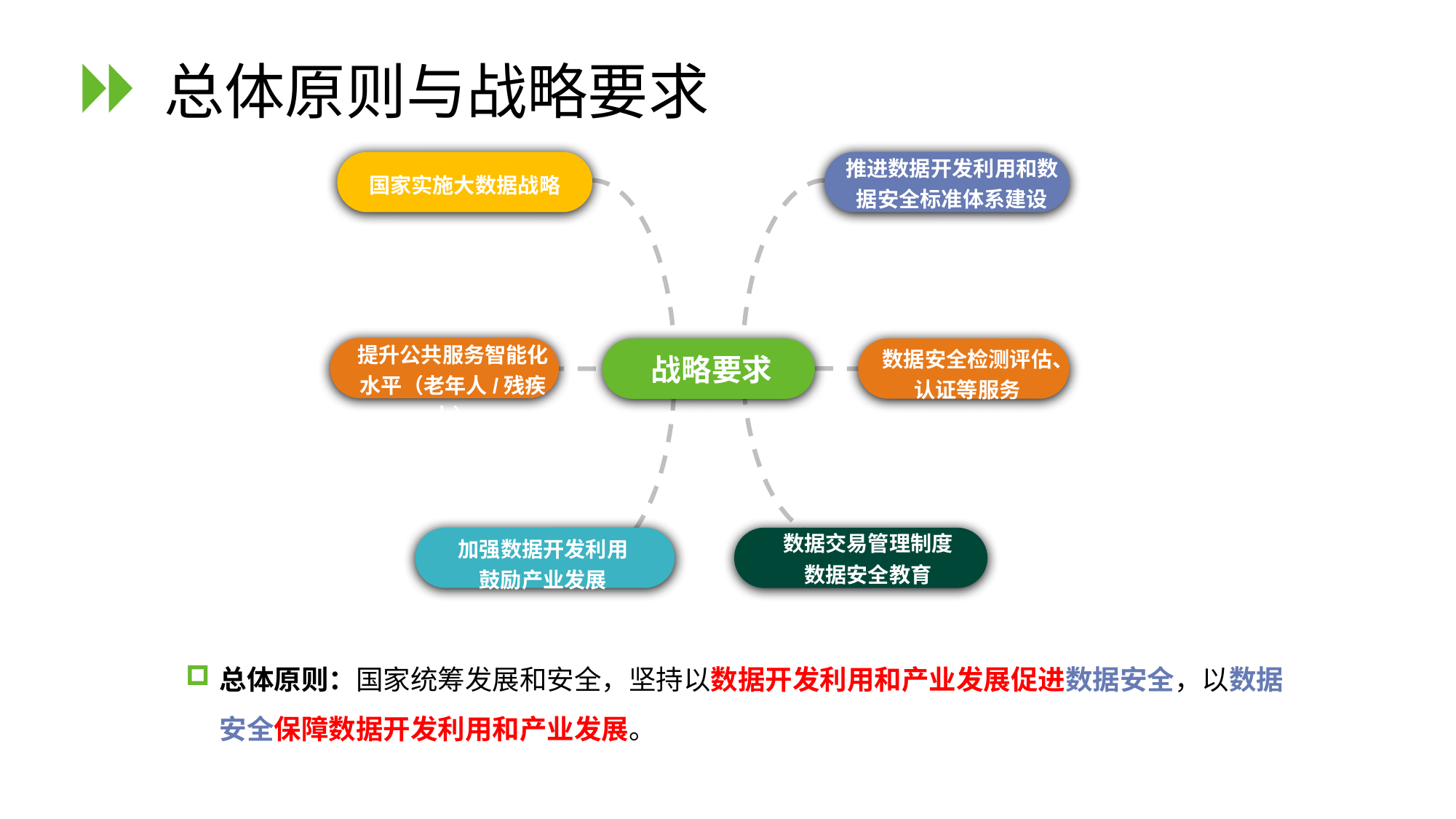

# 总体原则与战略要求
推进数据开发利用和数据安全标准体系建设

国家实施大数据战略
提升公共服务智能化水平（老年人/残疾人）
数据安全检测评估、认证等服务
战略要求
数据交易管理制度
数据安全教育
加强数据开发利用
鼓励产业发展
总体原则：国家统筹发展和安全，坚持以数据开发利用和产业发展促进数据安全，以数据安全保障数据开发利用和产业发展。